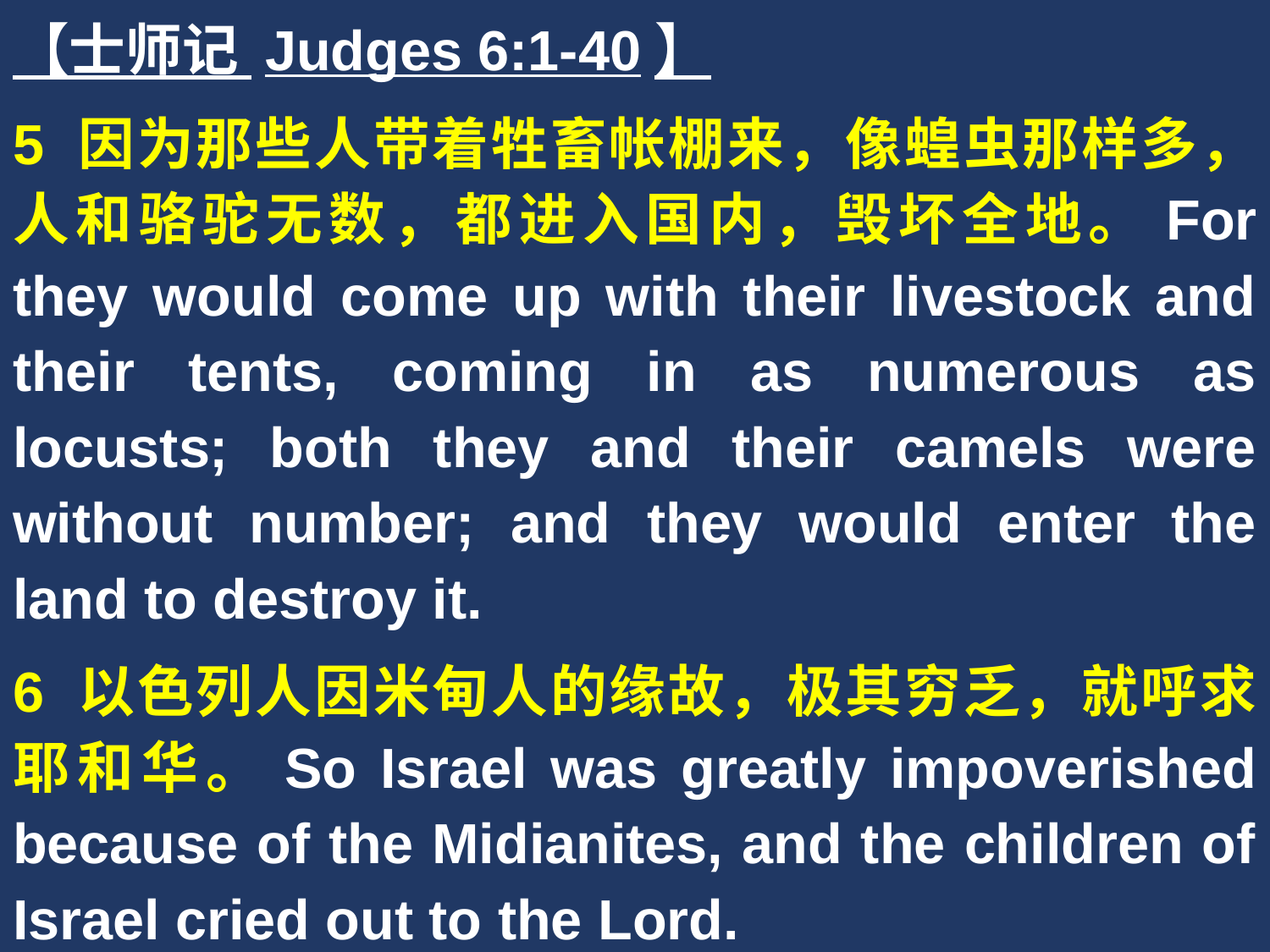

【士师记 Judges 6:1-40】
5 因为那些人带着牲畜帐棚来，像蝗虫那样多，人和骆驼无数，都进入国内，毁坏全地。For they would come up with their livestock and their tents, coming in as numerous as locusts; both they and their camels were without number; and they would enter the land to destroy it.
6 以色列人因米甸人的缘故，极其穷乏，就呼求耶和华。So Israel was greatly impoverished because of the Midianites, and the children of Israel cried out to the Lord.